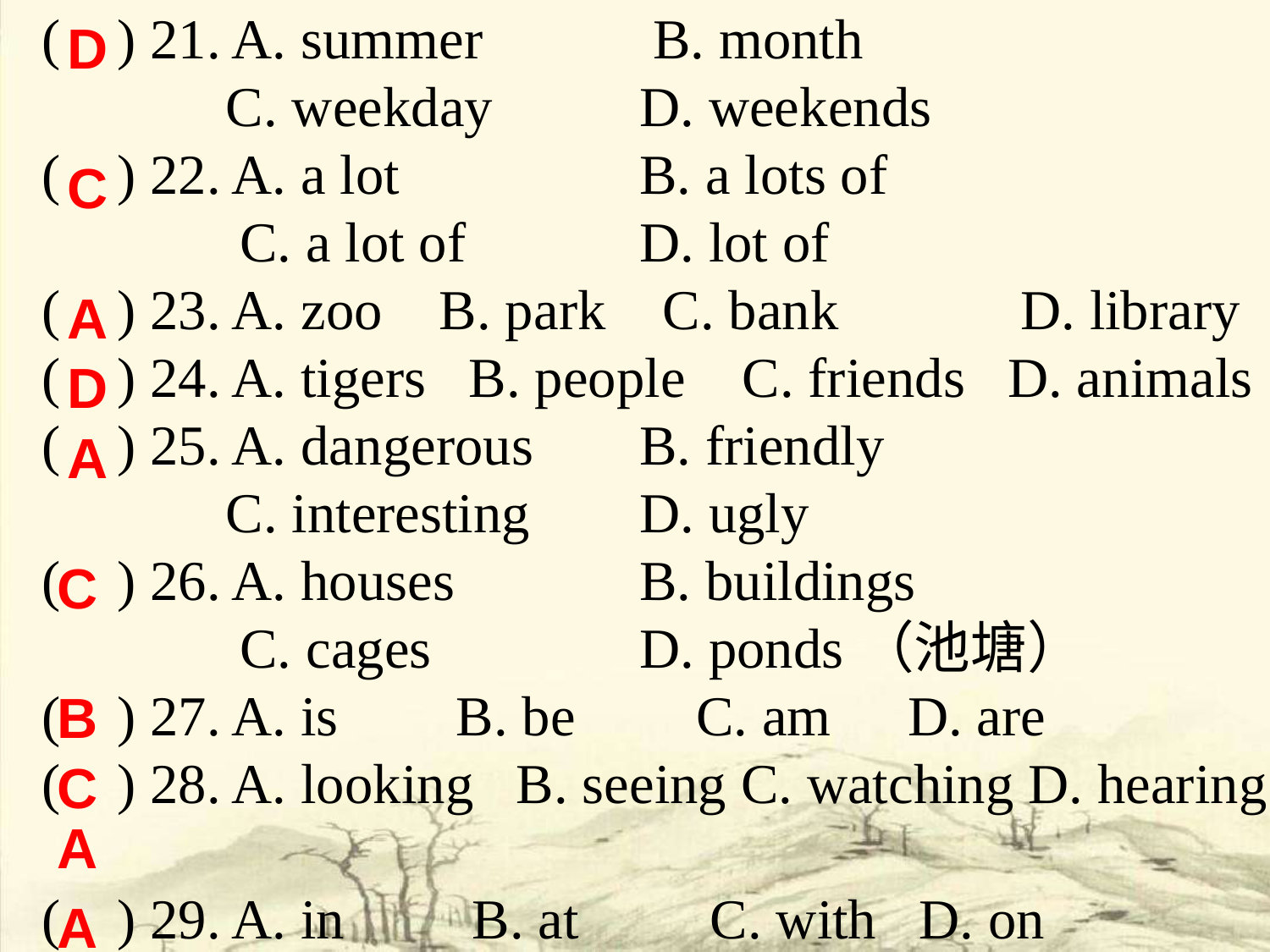

(    ) 21. A. summer            B. month
             C. weekday   	D. weekends
(    ) 22. A. a lot   		B. a lots of
              C. a lot of    	D. lot of
(    ) 23. A. zoo    B. park    C. bank    	D. library
(    ) 24. A. tigers   B. people    C. friends   D. animals
(    ) 25. A. dangerous   	B. friendly
             C. interesting    	D. ugly
(    ) 26. A. houses   		B. buildings
              C. cages    		D. ponds（池塘）
(    ) 27. A. is   	     B. be    	    C. am    	 D. are
(    ) 28. A. looking   B. seeing C. watching D. hearing
(    ) 29. A. in         B. at    	     C. with   D. on
(    ) 30. A. friendly   B. interesting  C. warm    D. cold
D
C
A
D
A
C
B
C
A
A